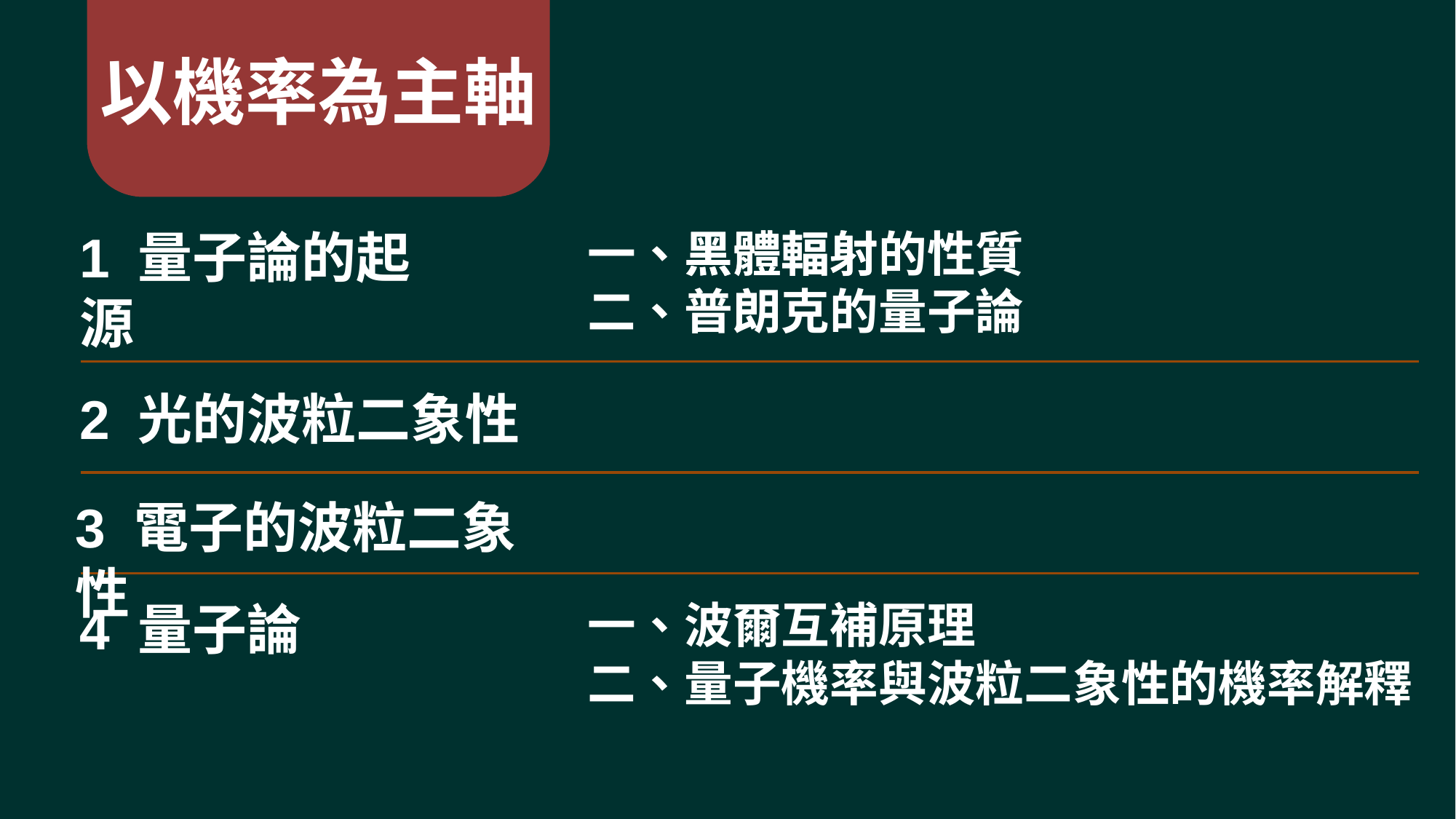

以機率為主軸
1 量子論的起源
一、黑體輻射的性質
二、普朗克的量子論
黑體輻射
2 光的波粒二象性
3 電子的波粒二象性
4 量子論
一、波爾互補原理
二、量子機率與波粒二象性的機率解釋